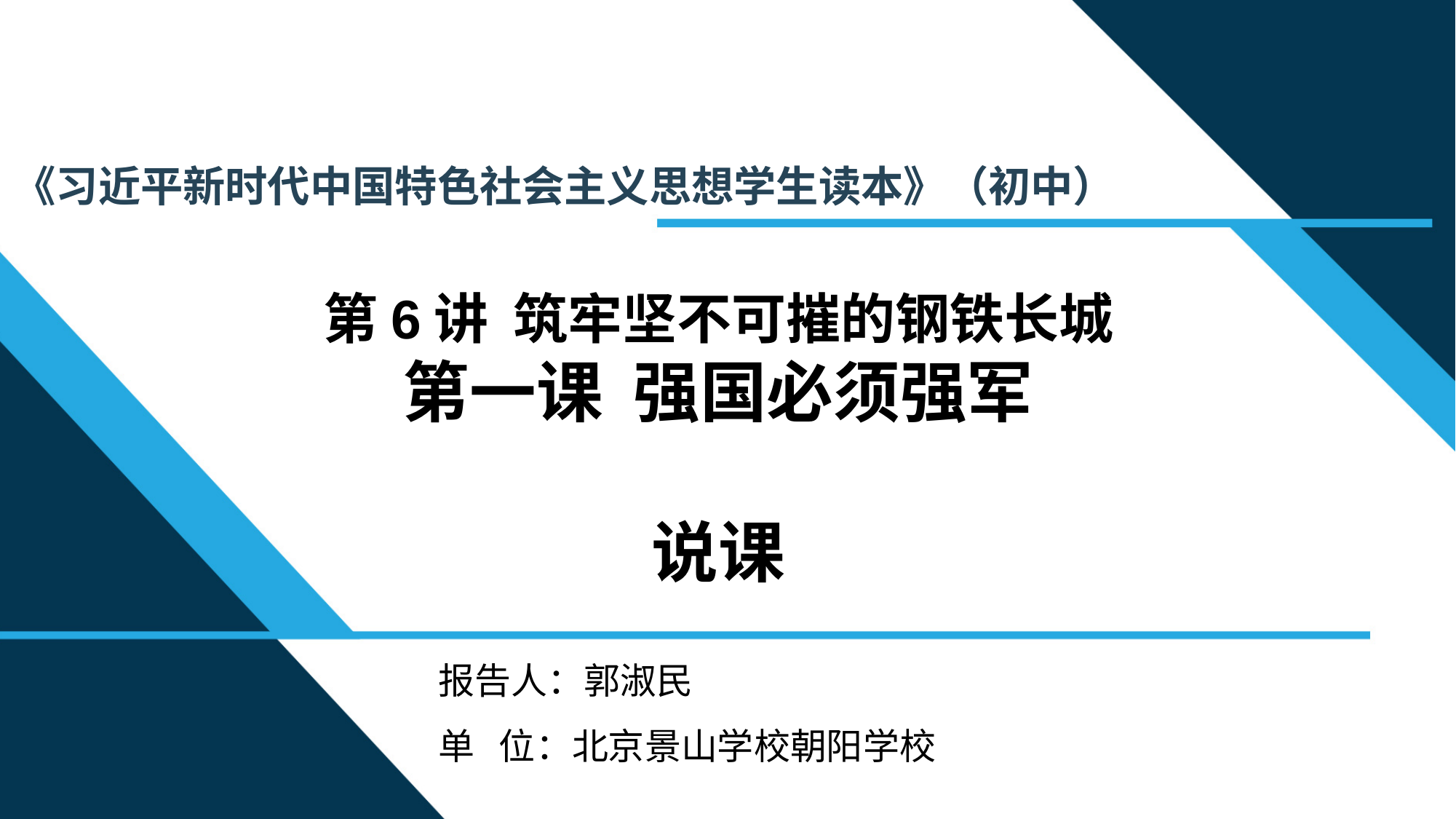

《习近平新时代中国特色社会主义思想学生读本》（初中）

第6讲  筑牢坚不可摧的钢铁长城
第一课  强国必须强军

说课

报告人：郭淑民
单   位：北京景山学校朝阳学校